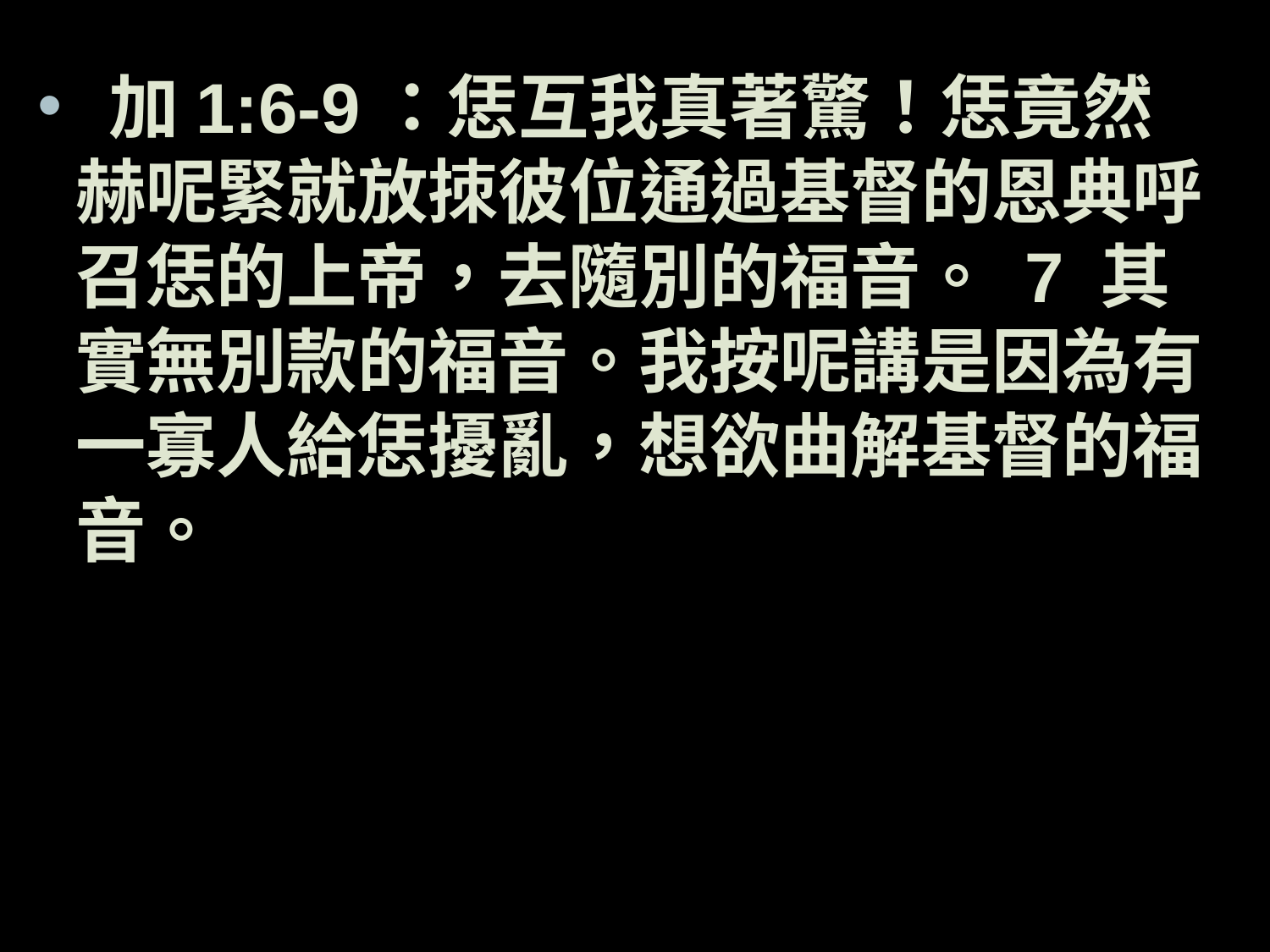

加1:6-9：恁互我真著驚！恁竟然赫呢緊就放拺彼位通過基督的恩典呼召恁的上帝，去隨別的福音。 7 其實無別款的福音。我按呢講是因為有一寡人給恁擾亂，想欲曲解基督的福音。